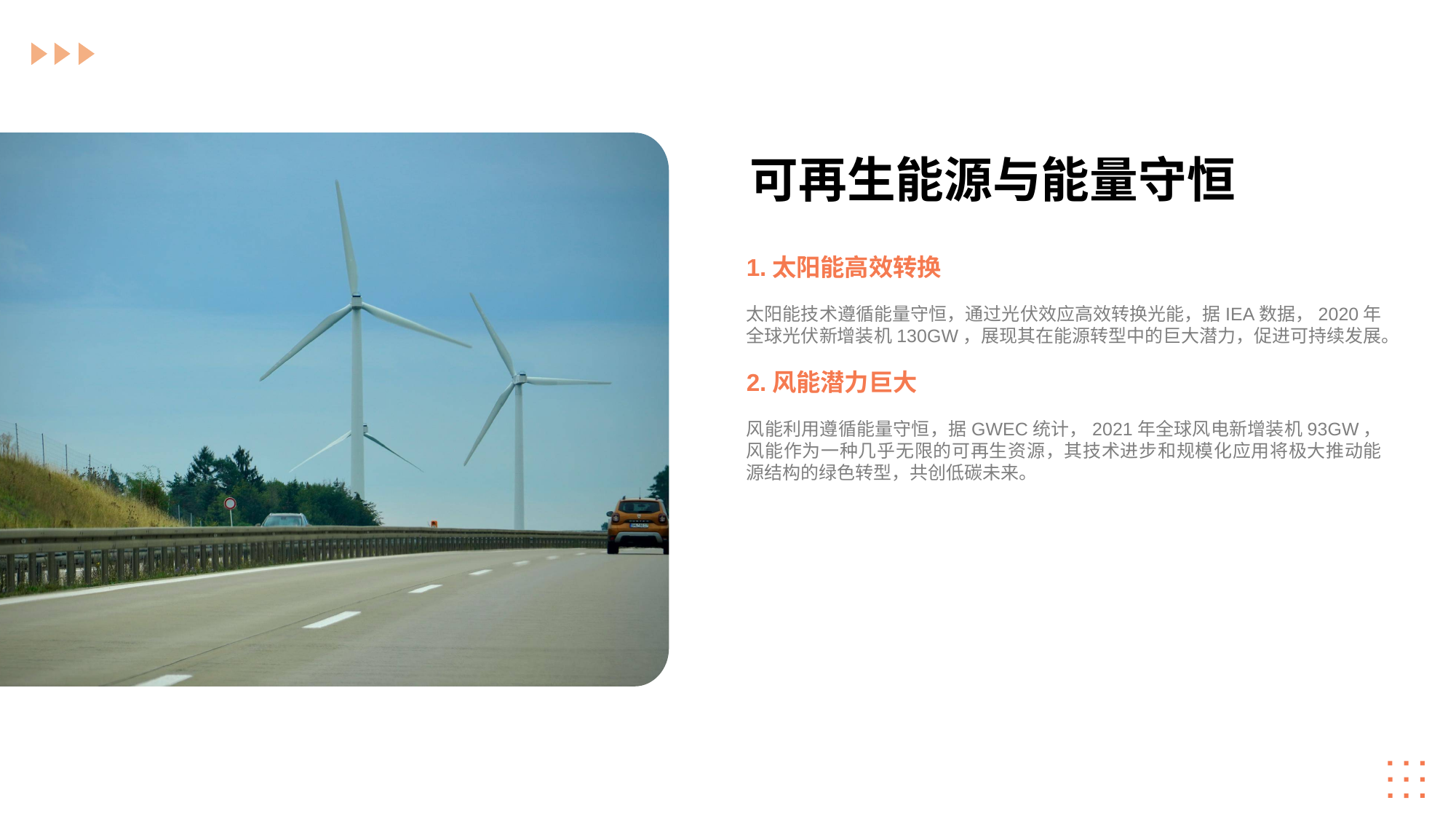

可再生能源与能量守恒

1.太阳能高效转换
太阳能技术遵循能量守恒，通过光伏效应高效转换光能，据IEA数据，2020年全球光伏新增装机130GW，展现其在能源转型中的巨大潜力，促进可持续发展。
2.风能潜力巨大
风能利用遵循能量守恒，据GWEC统计，2021年全球风电新增装机93GW，风能作为一种几乎无限的可再生资源，其技术进步和规模化应用将极大推动能源结构的绿色转型，共创低碳未来。